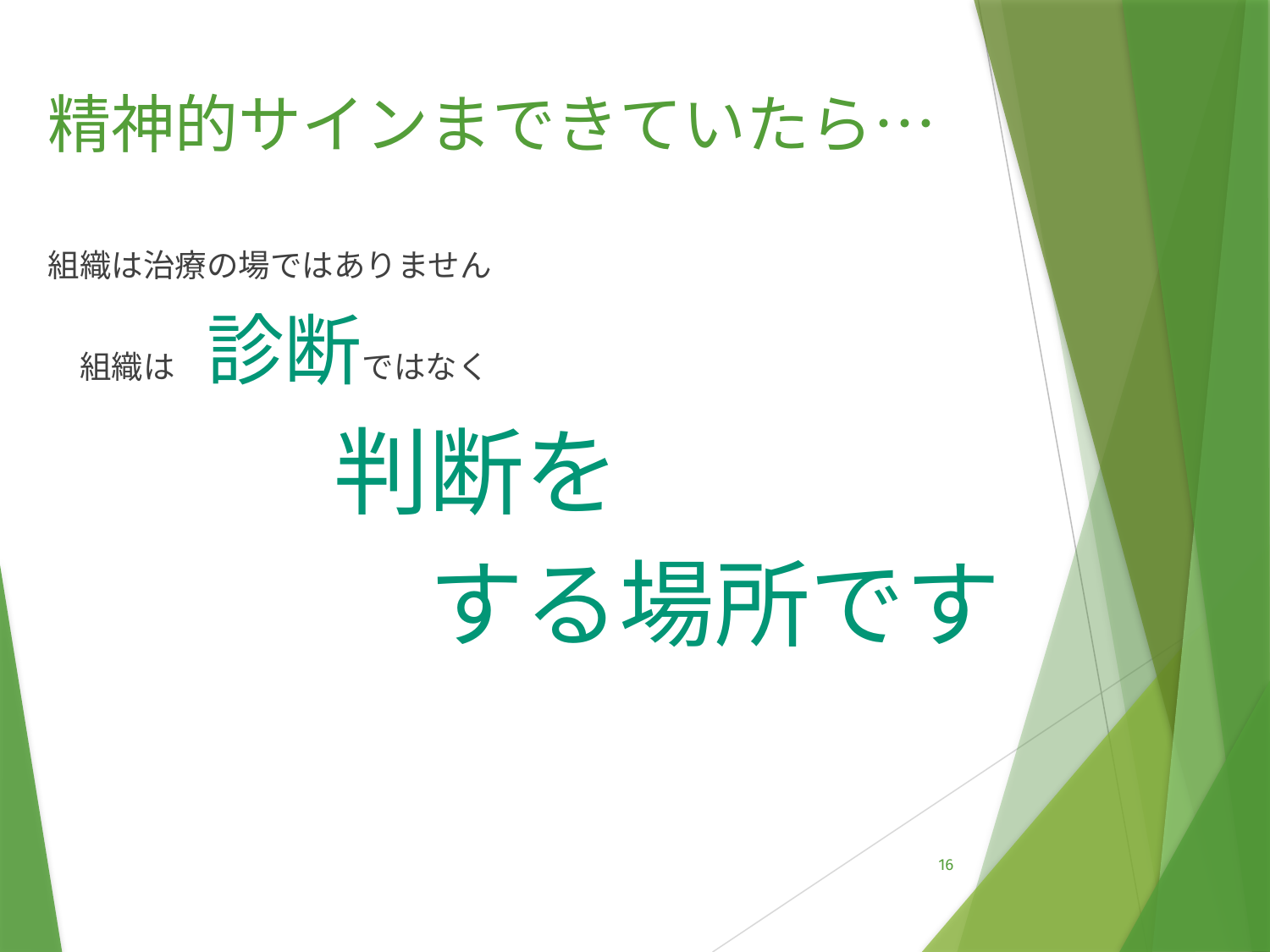

精神的サインまできていたら…
組織は治療の場ではありません
　組織は　診断ではなく
　　　判断を
　　　　する場所です
16